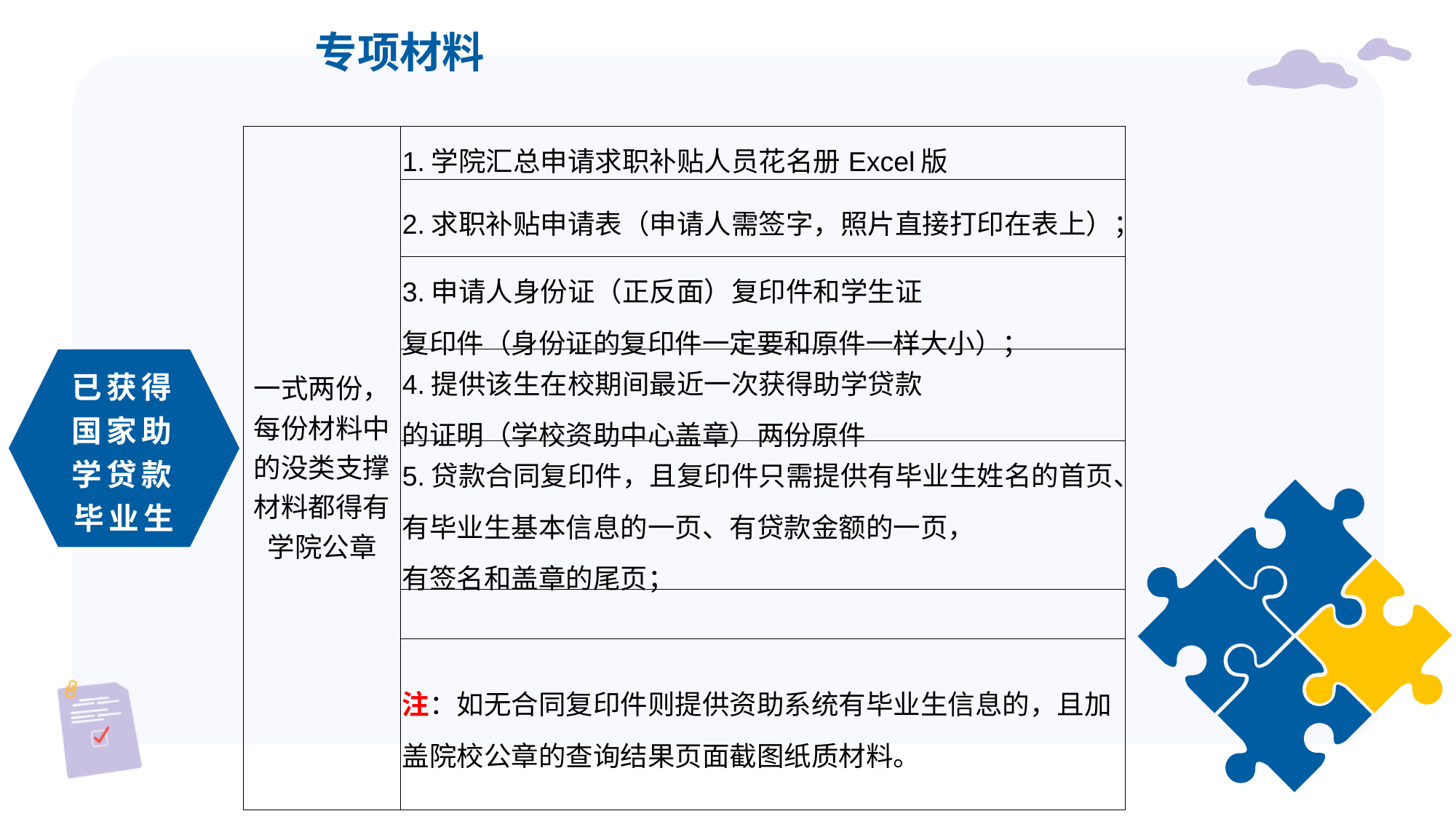

专项材料
| 一式两份，每份材料中的没类支撑材料都得有学院公章 | 1.学院汇总申请求职补贴人员花名册Excel版 |
| --- | --- |
|  | 2.求职补贴申请表（申请人需签字，照片直接打印在表上）； |
|  | 3.申请人身份证（正反面）复印件和学生证 复印件（身份证的复印件一定要和原件一样大小）； |
|  | 4.提供该生在校期间最近一次获得助学贷款 的证明（学校资助中心盖章）两份原件 |
|  | 5.贷款合同复印件，且复印件只需提供有毕业生姓名的首页、 有毕业生基本信息的一页、有贷款金额的一页， 有签名和盖章的尾页； |
|  |  |
|  | 注：如无合同复印件则提供资助系统有毕业生信息的，且加盖院校公章的查询结果页面截图纸质材料。 |
已获得国家助学贷款毕业生